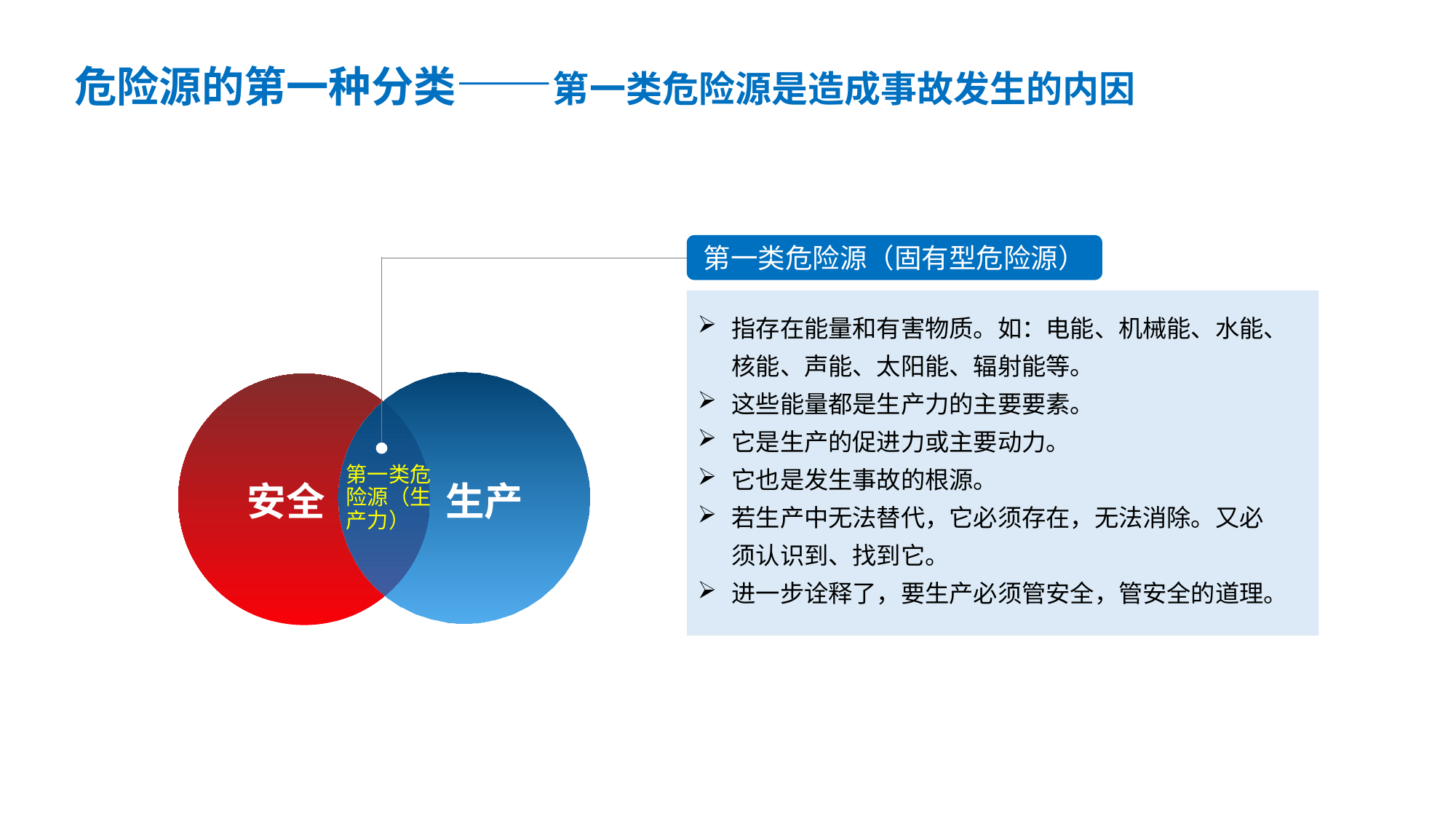

危险源的第一种分类——第一类危险源是造成事故发生的内因
第一类危险源（固有型危险源）

指存在能量和有害物质。如：电能、机械能、水能、核能、声能、太阳能、辐射能等。
这些能量都是生产力的主要要素。
它是生产的促进力或主要动力。
它也是发生事故的根源。
若生产中无法替代，它必须存在，无法消除。又必须认识到、找到它。
进一步诠释了，要生产必须管安全，管安全的道理。

第一类危险源（生产力）
安全
生产